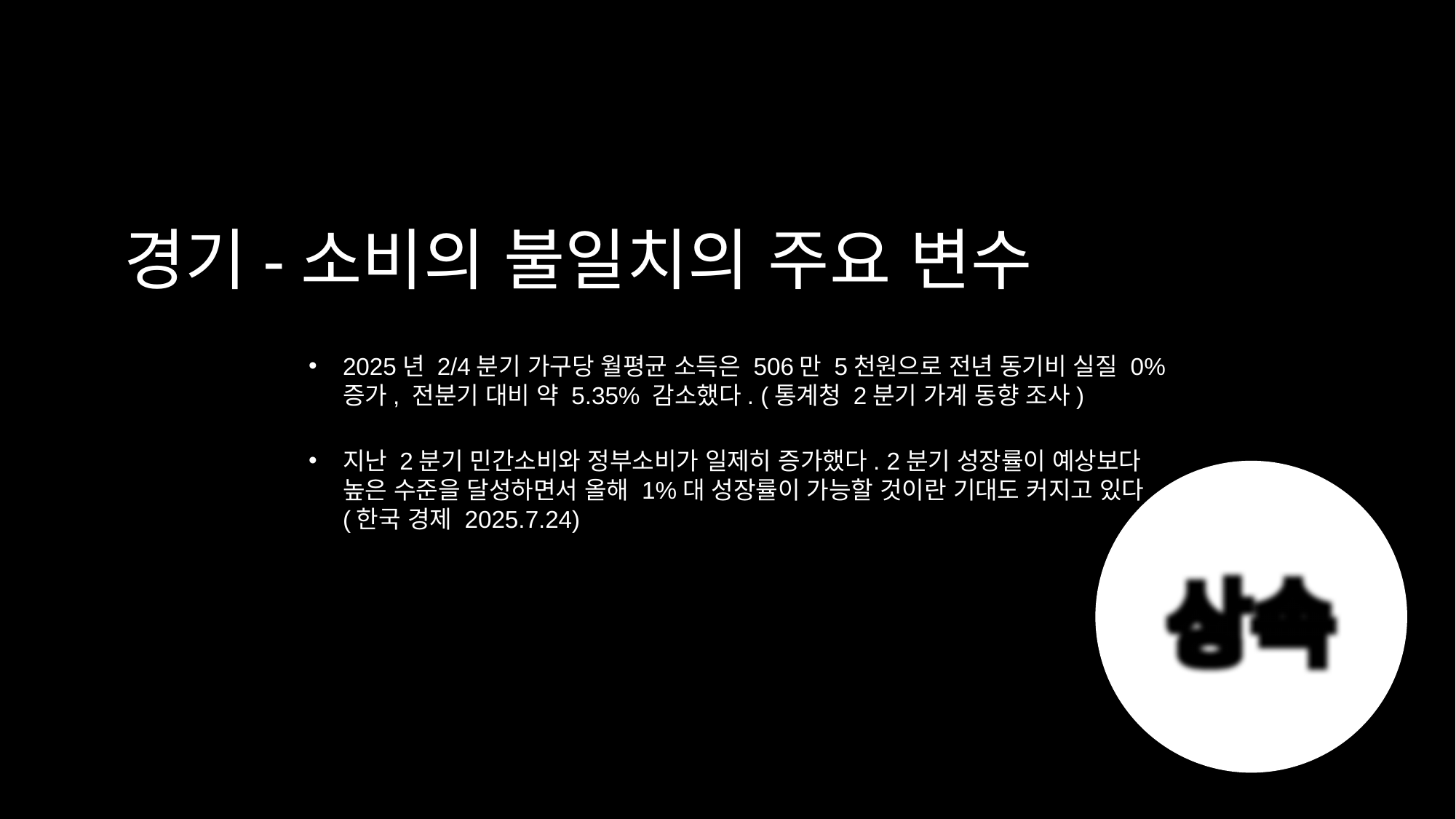

경기-소비의 불일치의 주요 변수
2025년 2/4분기 가구당 월평균 소득은 506만 5천원으로 전년 동기비 실질 0% 증가, 전분기 대비 약 5.35% 감소했다. (통계청 2분기 가계 동향 조사)
지난 2분기 민간소비와 정부소비가 일제히 증가했다. 2분기 성장률이 예상보다 높은 수준을 달성하면서 올해 1%대 성장률이 가능할 것이란 기대도 커지고 있다. (한국 경제 2025.7.24)

상속